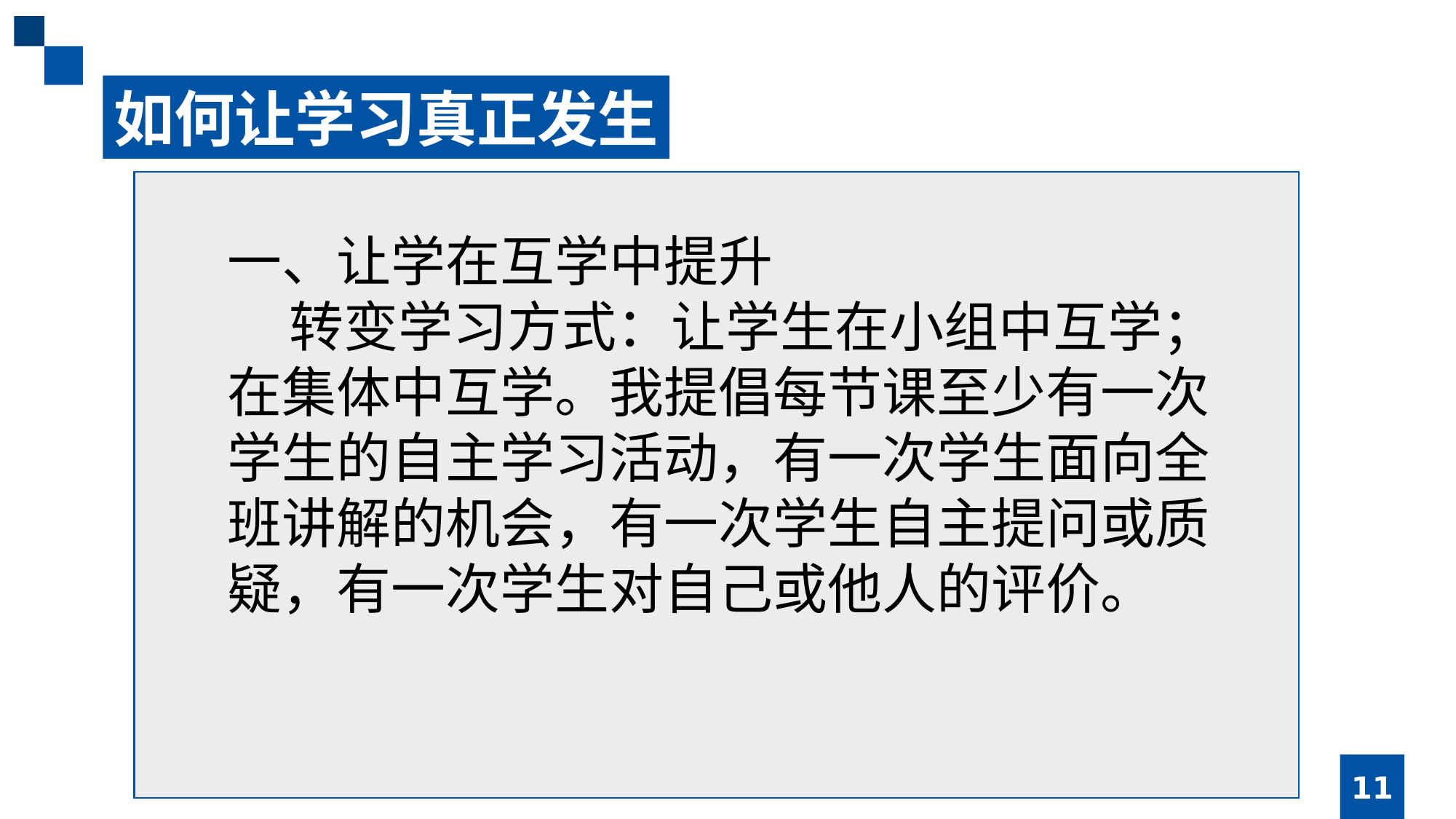

如何让学习真正发生

（一）基本项目
一、让学在互学中提升
    转变学习方式：让学生在小组中互学；在集体中互学。我提倡每节课至少有一次学生的自主学习活动，有一次学生面向全班讲解的机会，有一次学生自主提问或质疑，有一次学生对自己或他人的评价。

11